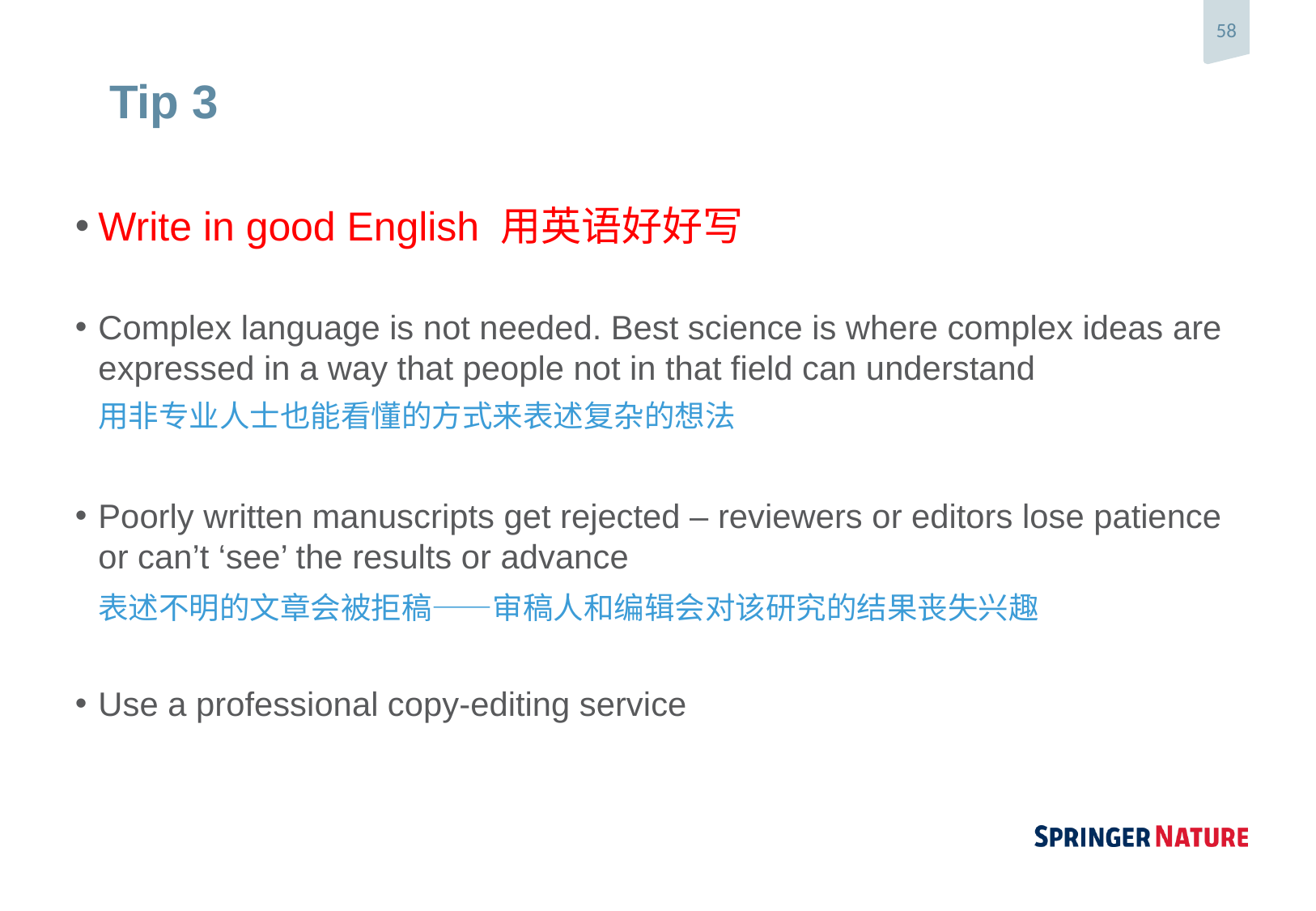

# Tip 3
Write in good English 用英语好好写

Complex language is not needed. Best science is where complex ideas are expressed in a way that people not in that field can understand
	用非专业人士也能看懂的方式来表述复杂的想法

Poorly written manuscripts get rejected – reviewers or editors lose patience or can’t ‘see’ the results or advance
	表述不明的文章会被拒稿——审稿人和编辑会对该研究的结果丧失兴趣

Use a professional copy-editing service